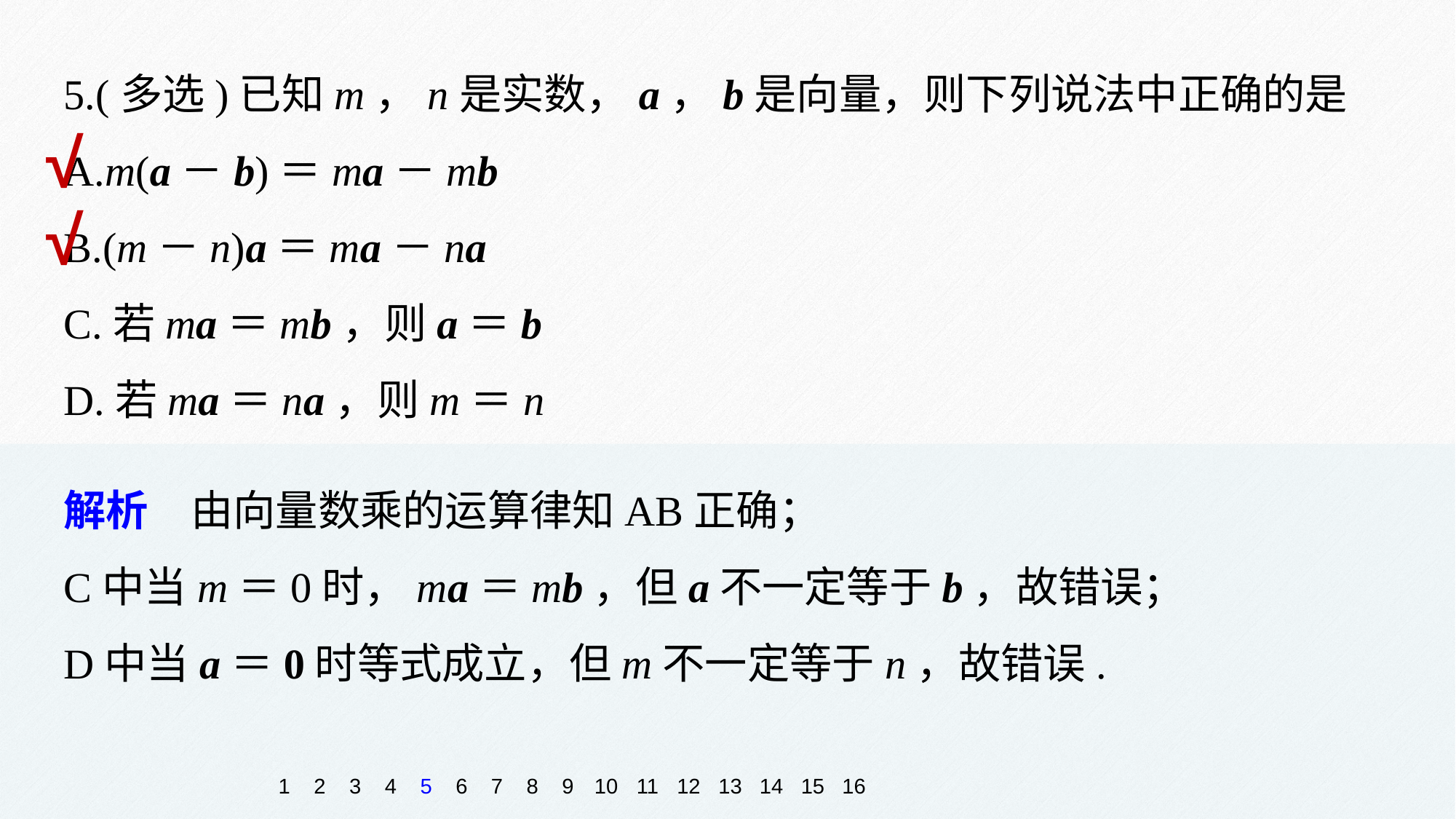

5.(多选)已知m，n是实数，a，b是向量，则下列说法中正确的是
A.m(a－b)＝ma－mb
B.(m－n)a＝ma－na
C.若ma＝mb，则a＝b
D.若ma＝na，则m＝n
√
√
解析　由向量数乘的运算律知AB正确；
C中当m＝0时，ma＝mb，但a不一定等于b，故错误；
D中当a＝0时等式成立，但m不一定等于n，故错误.
1
2
3
4
5
6
7
8
9
10
11
12
13
14
15
16